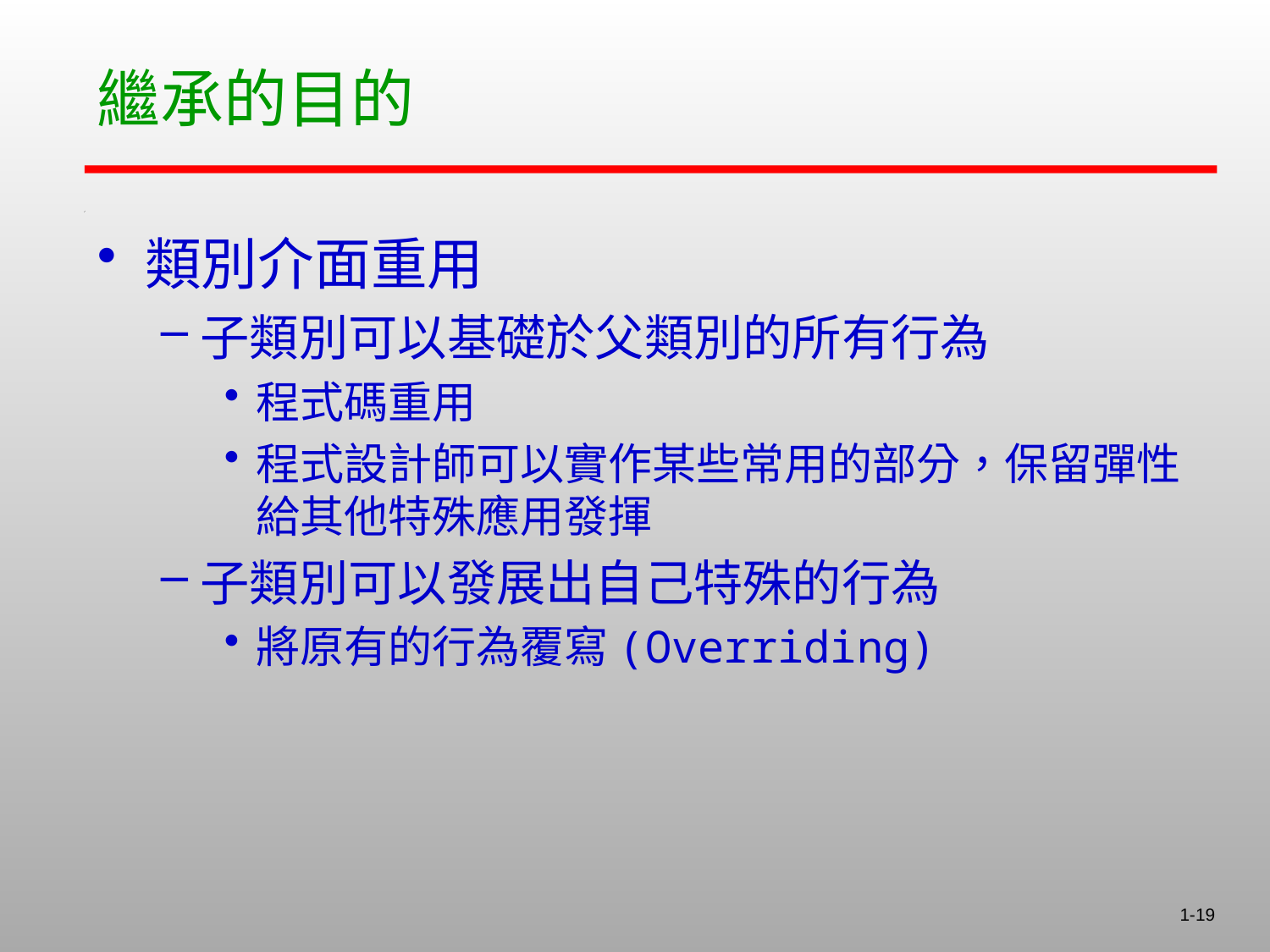

# 繼承的目的
類別介面重用
子類別可以基礎於父類別的所有行為
程式碼重用
程式設計師可以實作某些常用的部分，保留彈性給其他特殊應用發揮
子類別可以發展出自己特殊的行為
將原有的行為覆寫(Overriding)
1-19